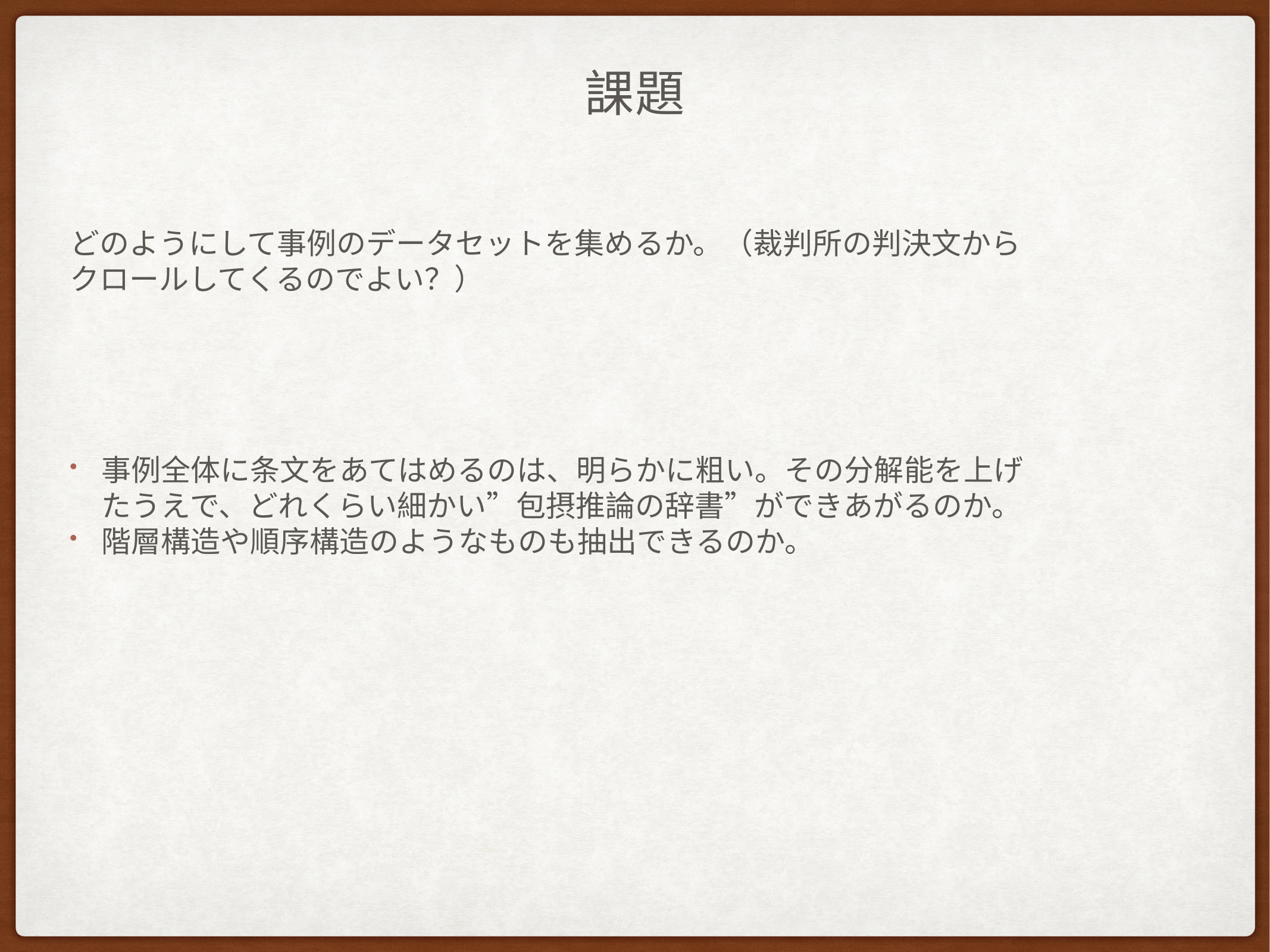

# 課題
どのようにして事例のデータセットを集めるか。（裁判所の判決文からクロールしてくるのでよい？）
事例全体に条文をあてはめるのは、明らかに粗い。その分解能を上げたうえで、どれくらい細かい”包摂推論の辞書”ができあがるのか。
階層構造や順序構造のようなものも抽出できるのか。